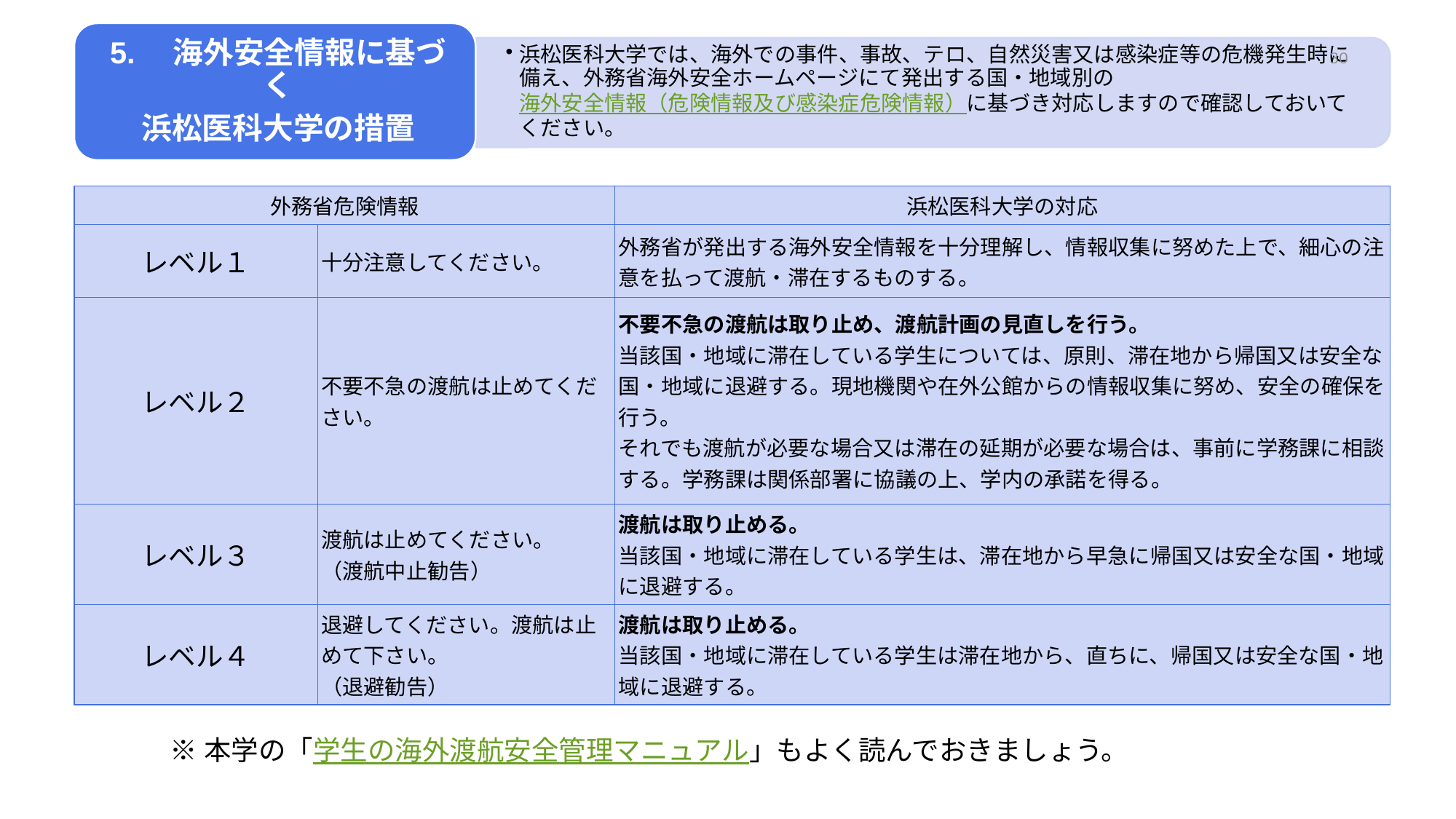

浜松医科大学では、海外での事件、事故、テロ、自然災害又は感染症等の危機発生時に備え、外務省海外安全ホームページにて発出する国・地域別の海外安全情報（危険情報及び感染症危険情報）に基づき対応しますので確認しておいてください。
5.　海外安全情報に基づく
浜松医科大学の措置
30
| 外務省危険情報 |  | 浜松医科大学の対応 |
| --- | --- | --- |
| レベル１ | 十分注意してください。 | 外務省が発出する海外安全情報を十分理解し、情報収集に努めた上で、細心の注意を払って渡航・滞在するものする。 |
| レベル２ | 不要不急の渡航は止めてください。 | 不要不急の渡航は取り止め、渡航計画の見直しを行う。 当該国・地域に滞在している学生については、原則、滞在地から帰国又は安全な国・地域に退避する。現地機関や在外公館からの情報収集に努め、安全の確保を行う。 それでも渡航が必要な場合又は滞在の延期が必要な場合は、事前に学務課に相談する。学務課は関係部署に協議の上、学内の承諾を得る。 |
| レベル３ | 渡航は止めてください。 （渡航中止勧告） | 渡航は取り止める。 当該国・地域に滞在している学生は、滞在地から早急に帰国又は安全な国・地域に退避する。 |
| レベル４ | 退避してください。渡航は止めて下さい。 （退避勧告） | 渡航は取り止める。 当該国・地域に滞在している学生は滞在地から、直ちに、帰国又は安全な国・地域に退避する。 |
※本学の「学生の海外渡航安全管理マニュアル」もよく読んでおきましょう。